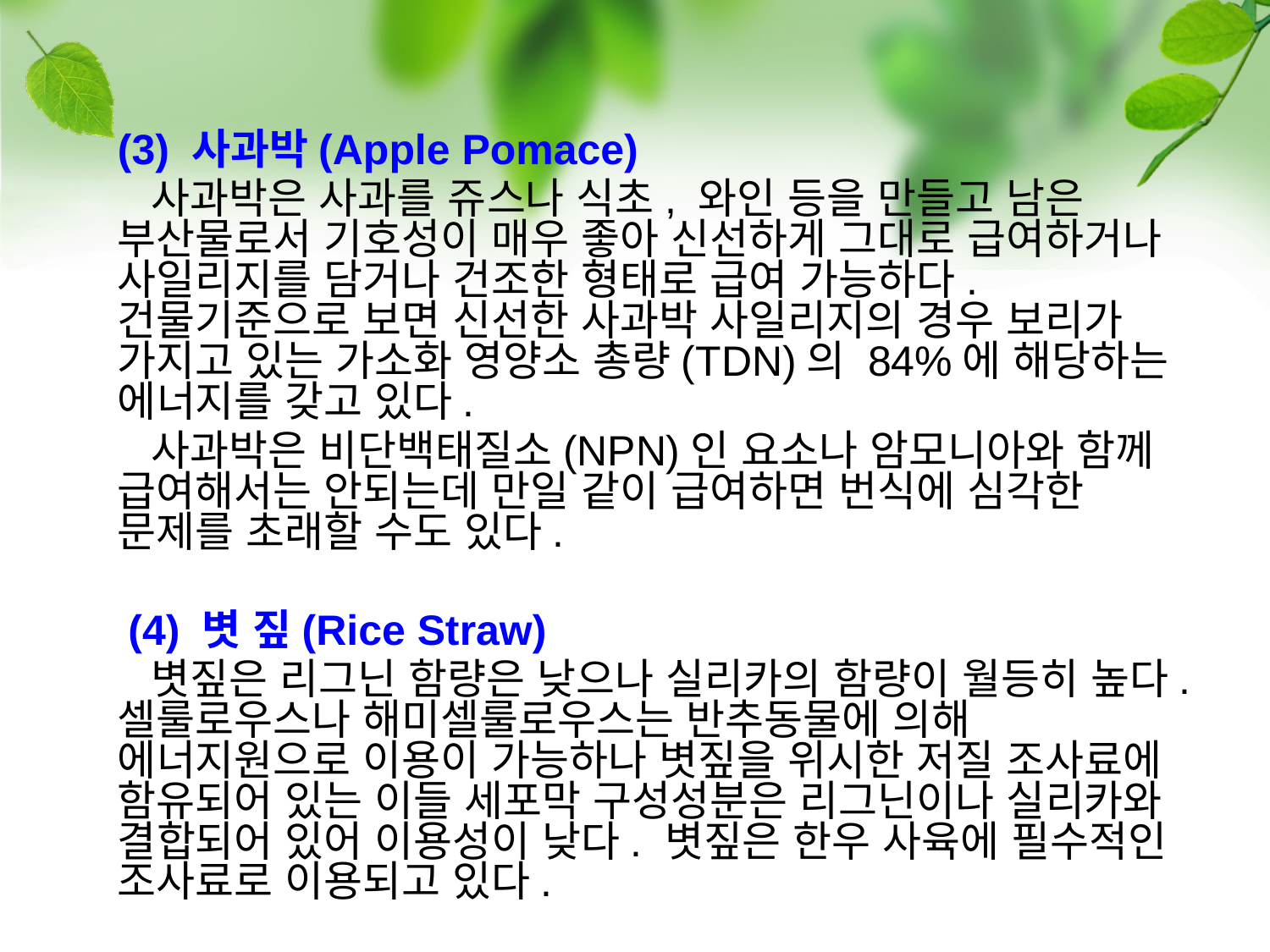

(3) 사과박(Apple Pomace)
  사과박은 사과를 쥬스나 식초, 와인 등을 만들고 남은 부산물로서 기호성이 매우 좋아 신선하게 그대로 급여하거나 사일리지를 담거나 건조한 형태로 급여 가능하다. 건물기준으로 보면 신선한 사과박 사일리지의 경우 보리가 가지고 있는 가소화 영양소 총량(TDN)의 84%에 해당하는 에너지를 갖고 있다.
  사과박은 비단백태질소(NPN)인 요소나 암모니아와 함께 급여해서는 안되는데 만일 같이 급여하면 번식에 심각한 문제를 초래할 수도 있다.

 (4) 볏 짚(Rice Straw)
  볏짚은 리그닌 함량은 낮으나 실리카의 함량이 월등히 높다. 셀룰로우스나 해미셀룰로우스는 반추동물에 의해 에너지원으로 이용이 가능하나 볏짚을 위시한 저질 조사료에 함유되어 있는 이들 세포막 구성성분은 리그닌이나 실리카와 결합되어 있어 이용성이 낮다. 볏짚은 한우 사육에 필수적인 조사료로 이용되고 있다.